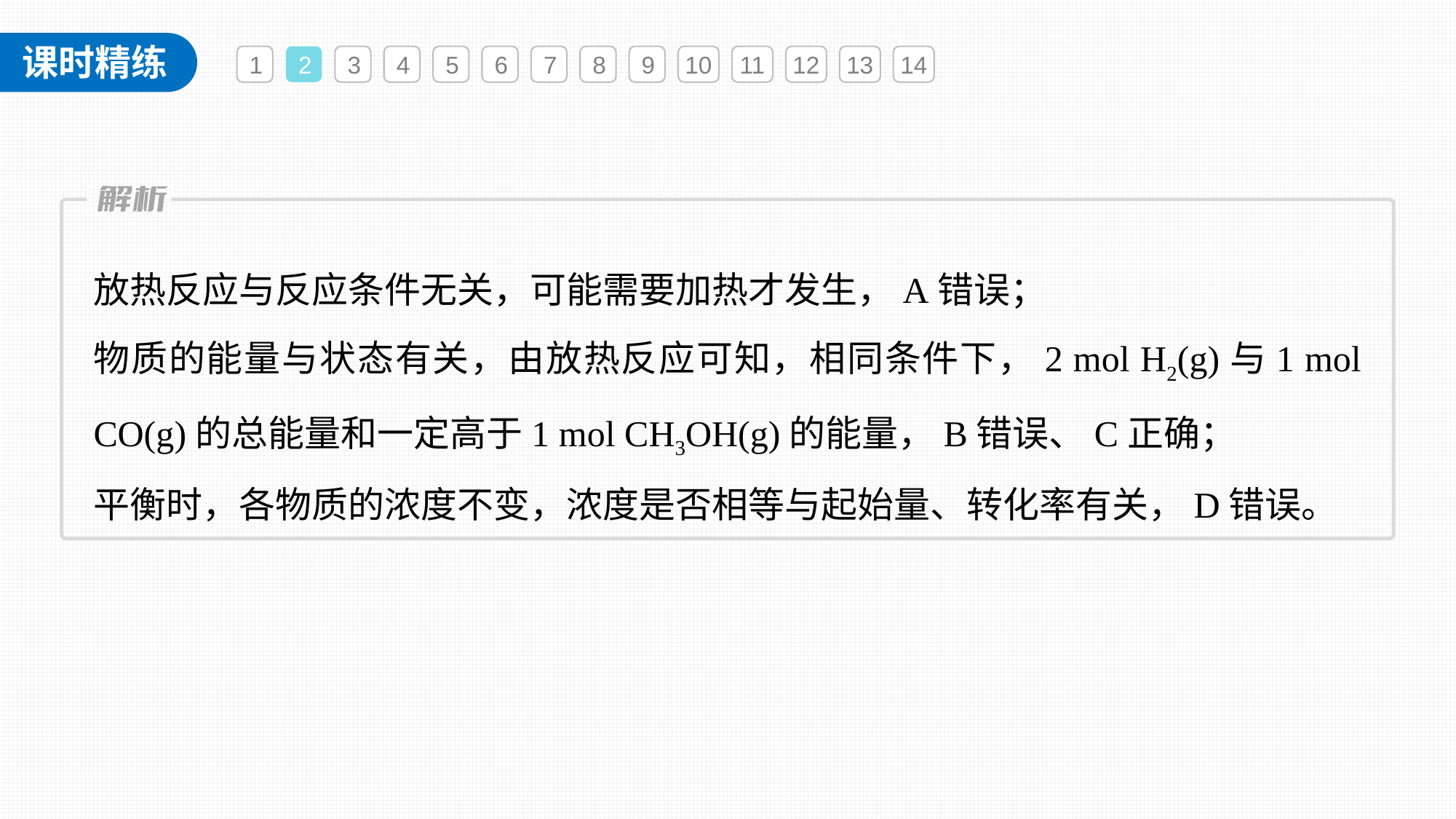

1
2
3
4
5
6
7
8
9
10
11
12
13
14

放热反应与反应条件无关，可能需要加热才发生，A错误；
物质的能量与状态有关，由放热反应可知，相同条件下，2 mol H2(g)与1 mol CO(g)的总能量和一定高于1 mol CH3OH(g)的能量，B错误、C正确；
平衡时，各物质的浓度不变，浓度是否相等与起始量、转化率有关，D错误。